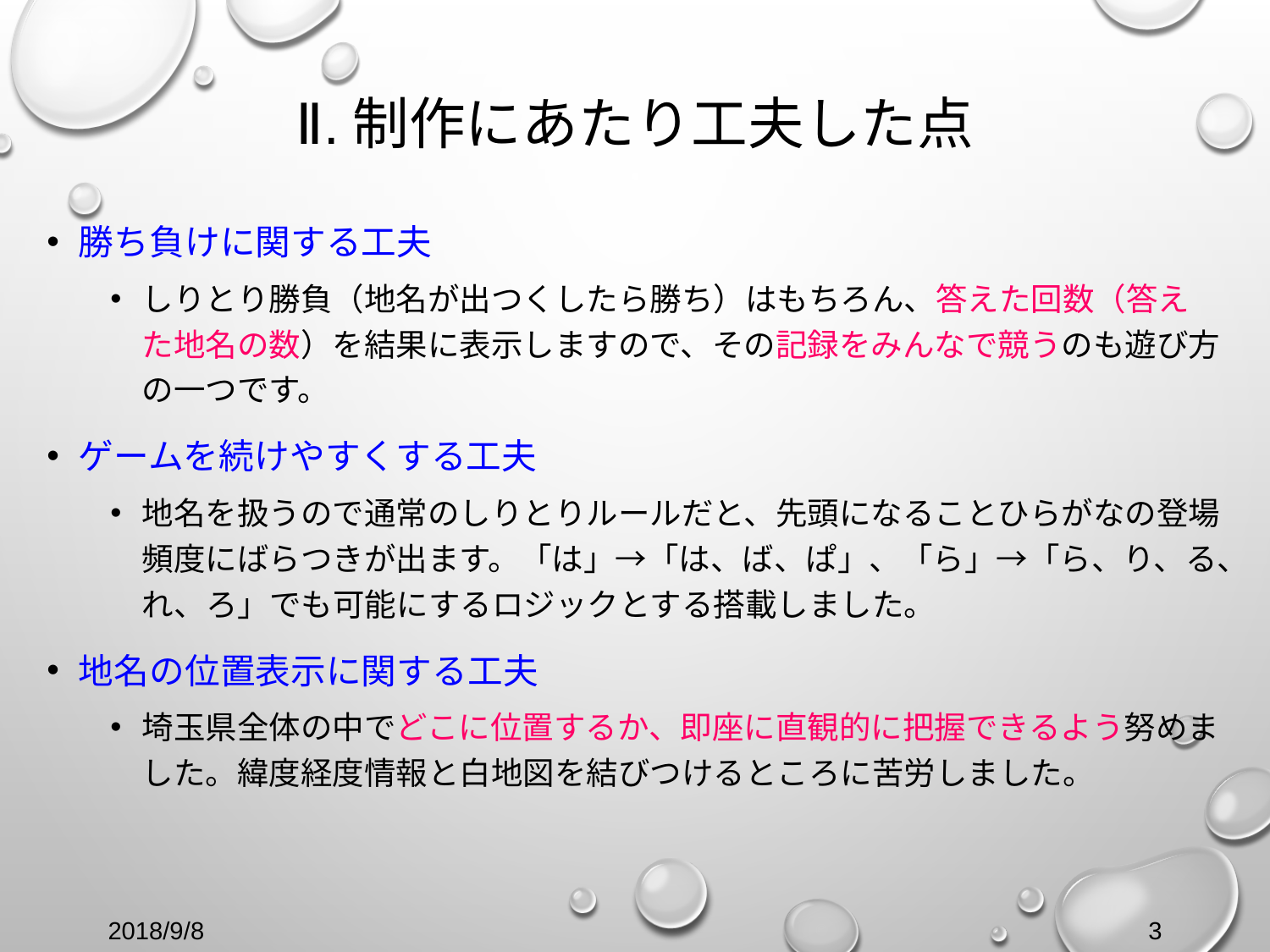

# Ⅱ.制作にあたり工夫した点
勝ち負けに関する工夫
しりとり勝負（地名が出つくしたら勝ち）はもちろん、答えた回数（答えた地名の数）を結果に表示しますので、その記録をみんなで競うのも遊び方の一つです。
ゲームを続けやすくする工夫
地名を扱うので通常のしりとりルールだと、先頭になることひらがなの登場頻度にばらつきが出ます。「は」→「は、ば、ぱ」、「ら」→「ら、り、る、れ、ろ」でも可能にするロジックとする搭載しました。
地名の位置表示に関する工夫
埼玉県全体の中でどこに位置するか、即座に直観的に把握できるよう努めました。緯度経度情報と白地図を結びつけるところに苦労しました。
2018/9/8
3